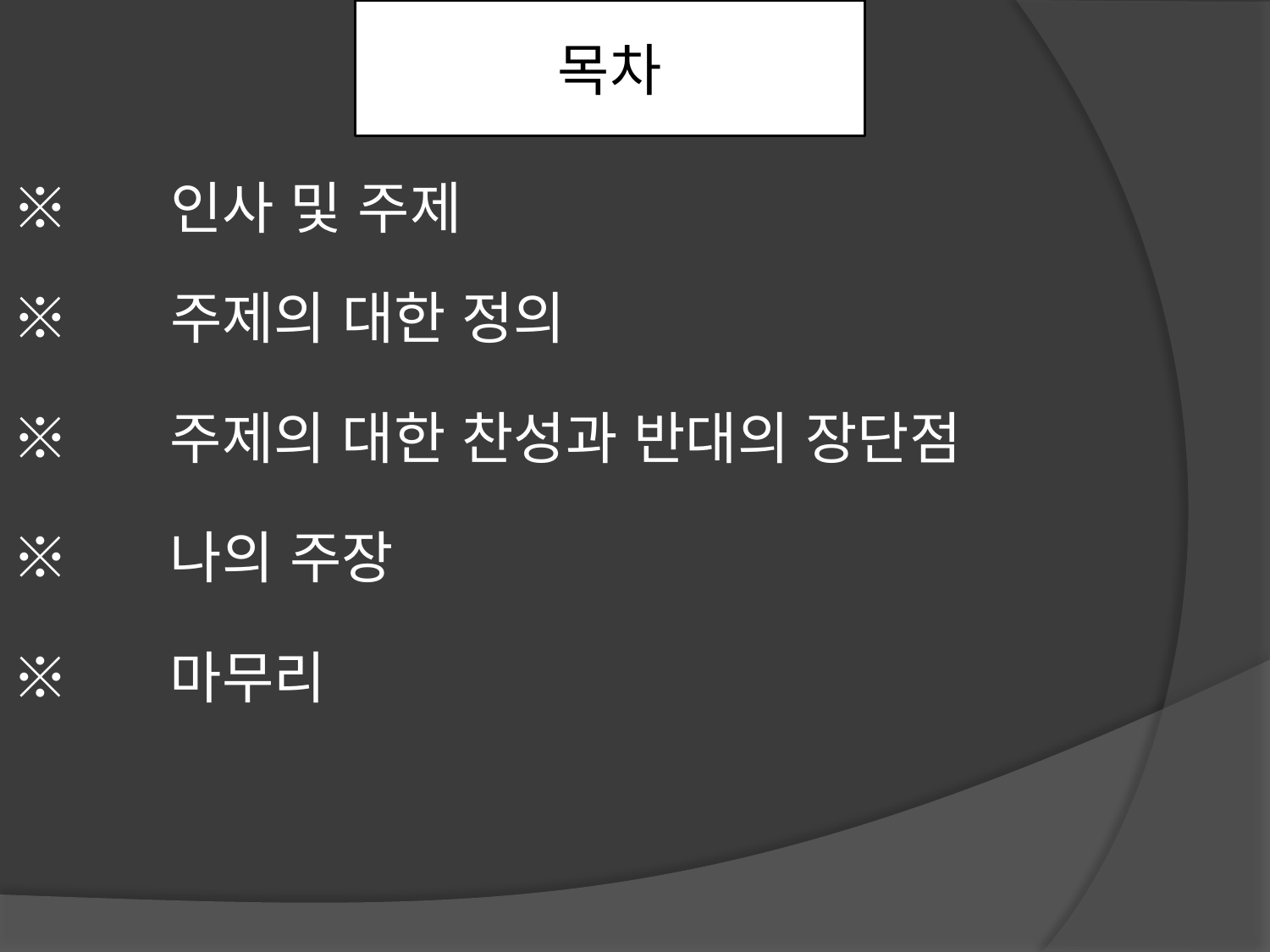

목차
※             인사 및 주제
※             주제의 대한 정의
※             주제의 대한 찬성과 반대의 장단점
※             나의 주장
※             마무리